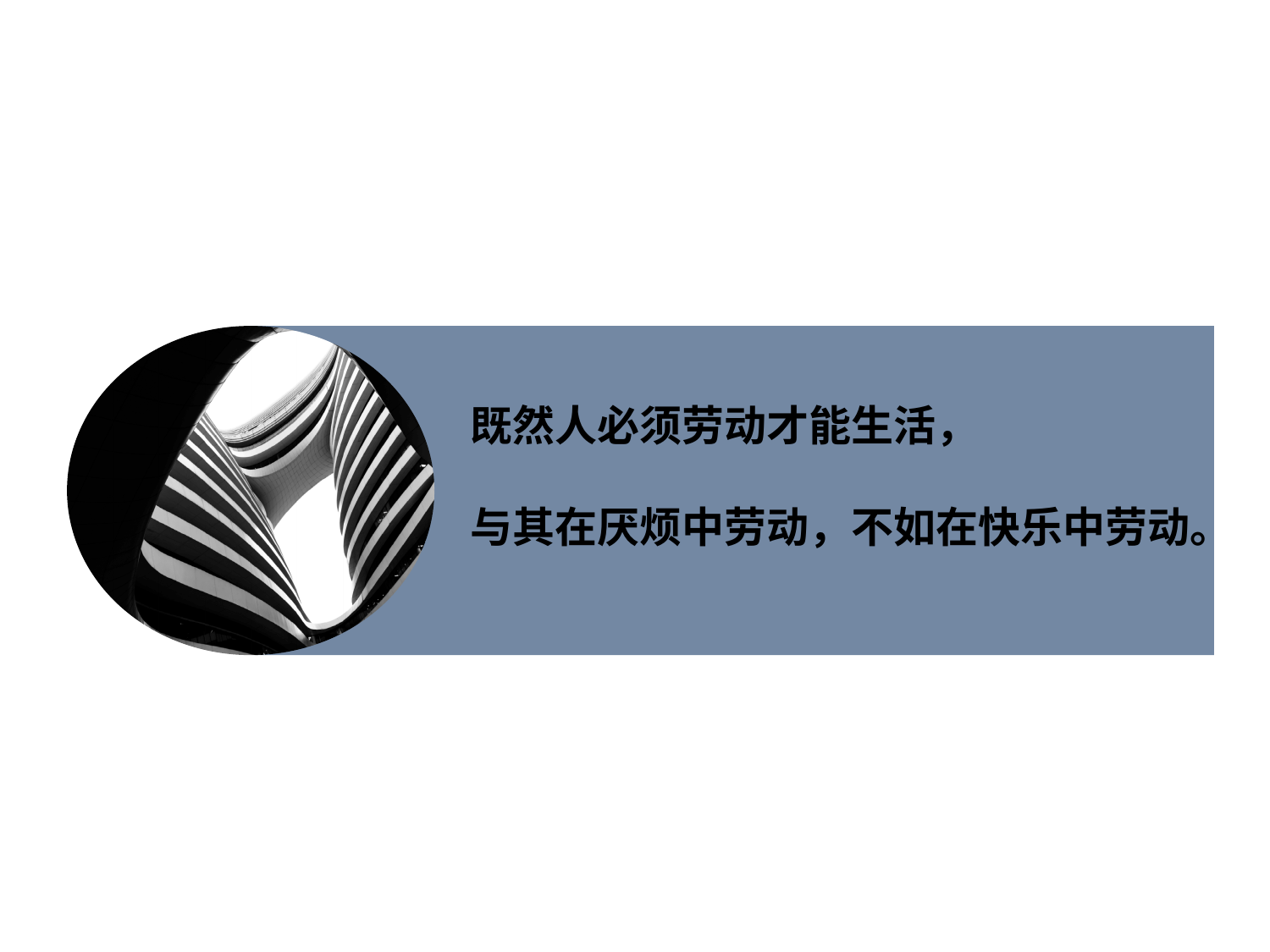

点击添加文本

既然人必须劳动才能生活，

与其在厌烦中劳动，不如在快乐中劳动。
点击添加文本
点击添加文本
点击添加文本